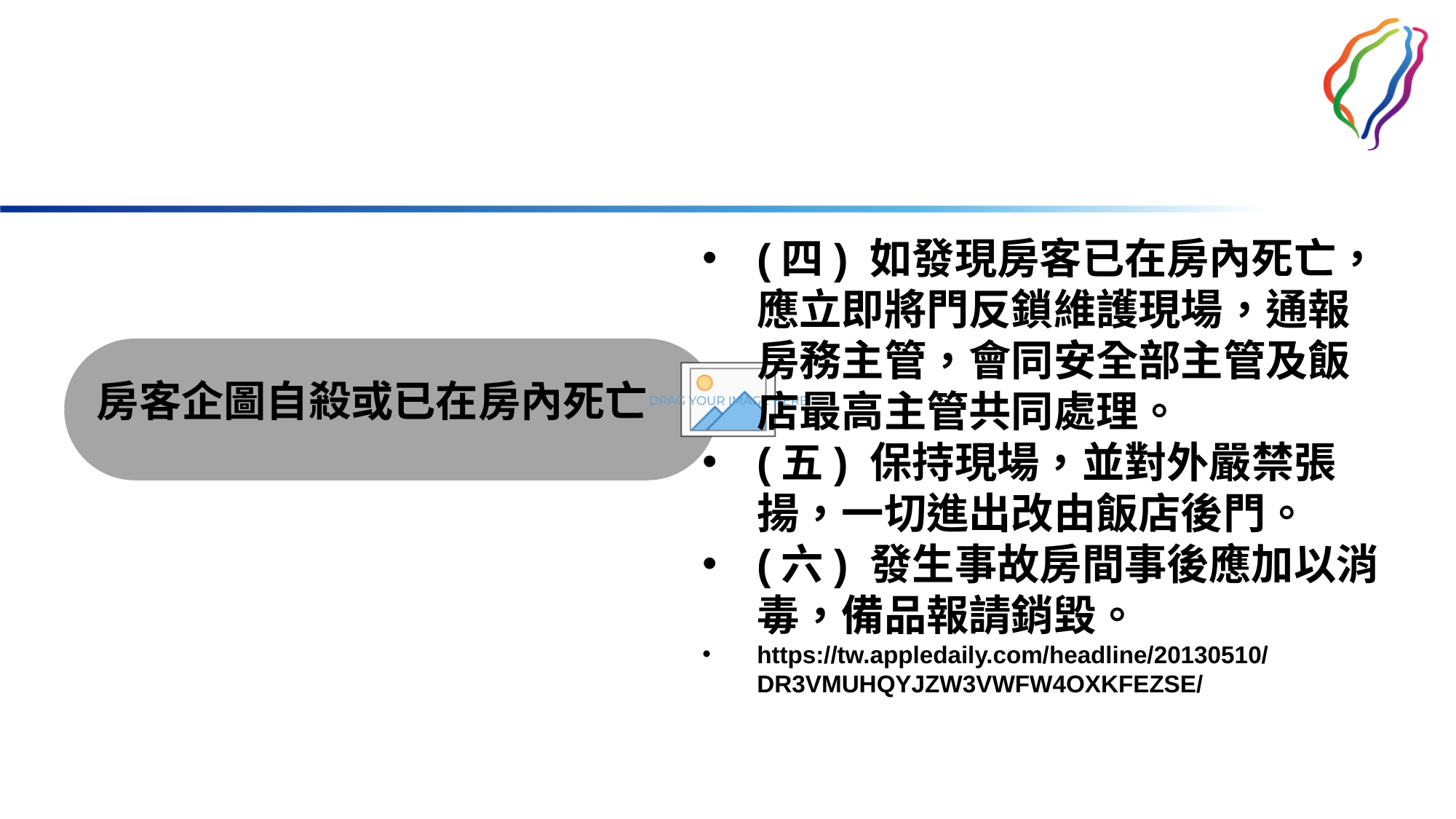

(四) 如發現房客已在房內死亡，應立即將門反鎖維護現場，通報房務主管，會同安全部主管及飯店最高主管共同處理。
(五) 保持現場，並對外嚴禁張揚，一切進出改由飯店後門。
(六) 發生事故房間事後應加以消毒，備品報請銷毀。
https://tw.appledaily.com/headline/20130510/DR3VMUHQYJZW3VWFW4OXKFEZSE/

房客企圖自殺或已在房內死亡